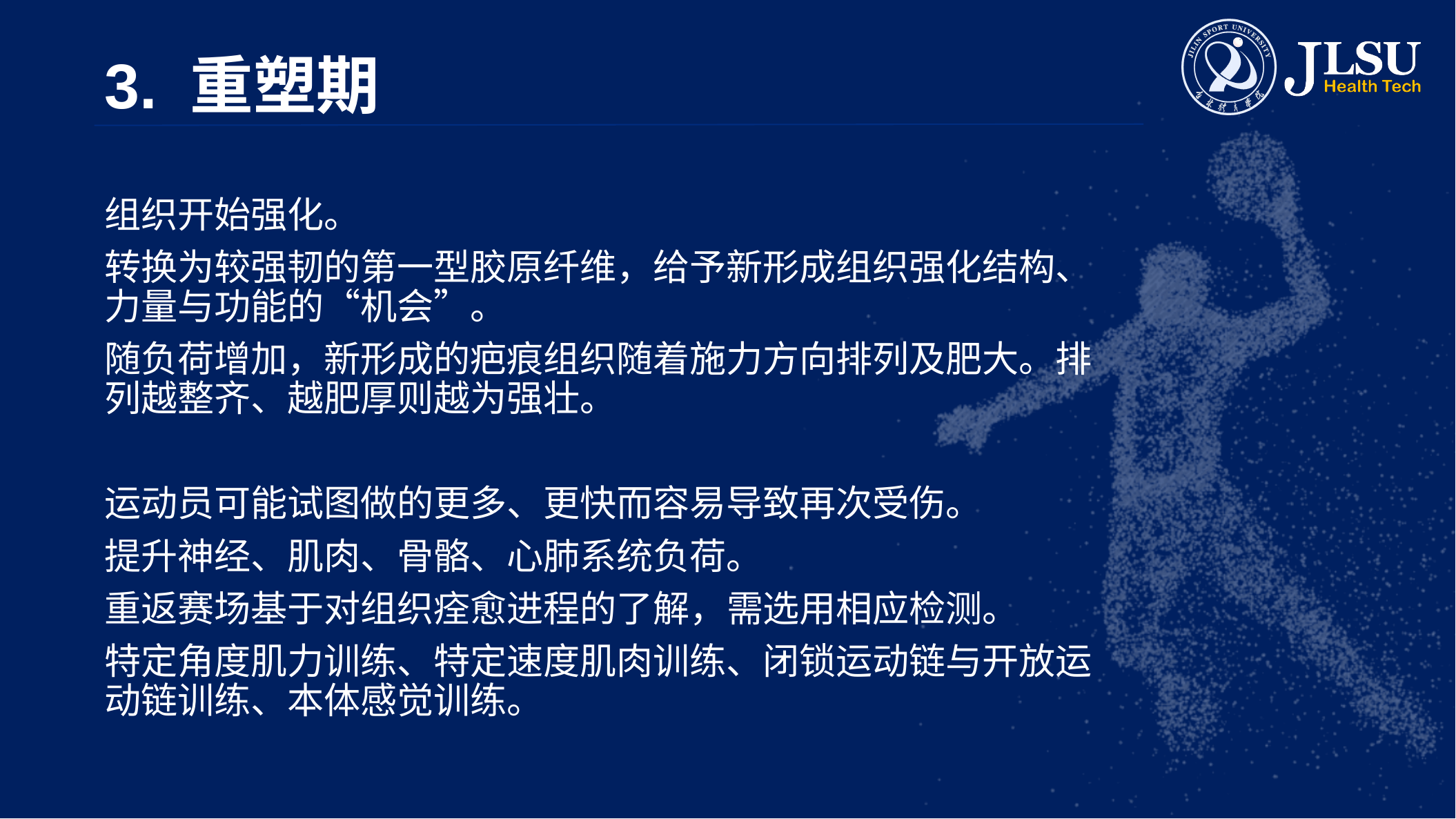

# 3. 重塑期
组织开始强化。
转换为较强韧的第一型胶原纤维，给予新形成组织强化结构、力量与功能的“机会”。
随负荷增加，新形成的疤痕组织随着施力方向排列及肥大。排列越整齐、越肥厚则越为强壮。

运动员可能试图做的更多、更快而容易导致再次受伤。
提升神经、肌肉、骨骼、心肺系统负荷。
重返赛场基于对组织痊愈进程的了解，需选用相应检测。
特定角度肌力训练、特定速度肌肉训练、闭锁运动链与开放运动链训练、本体感觉训练。